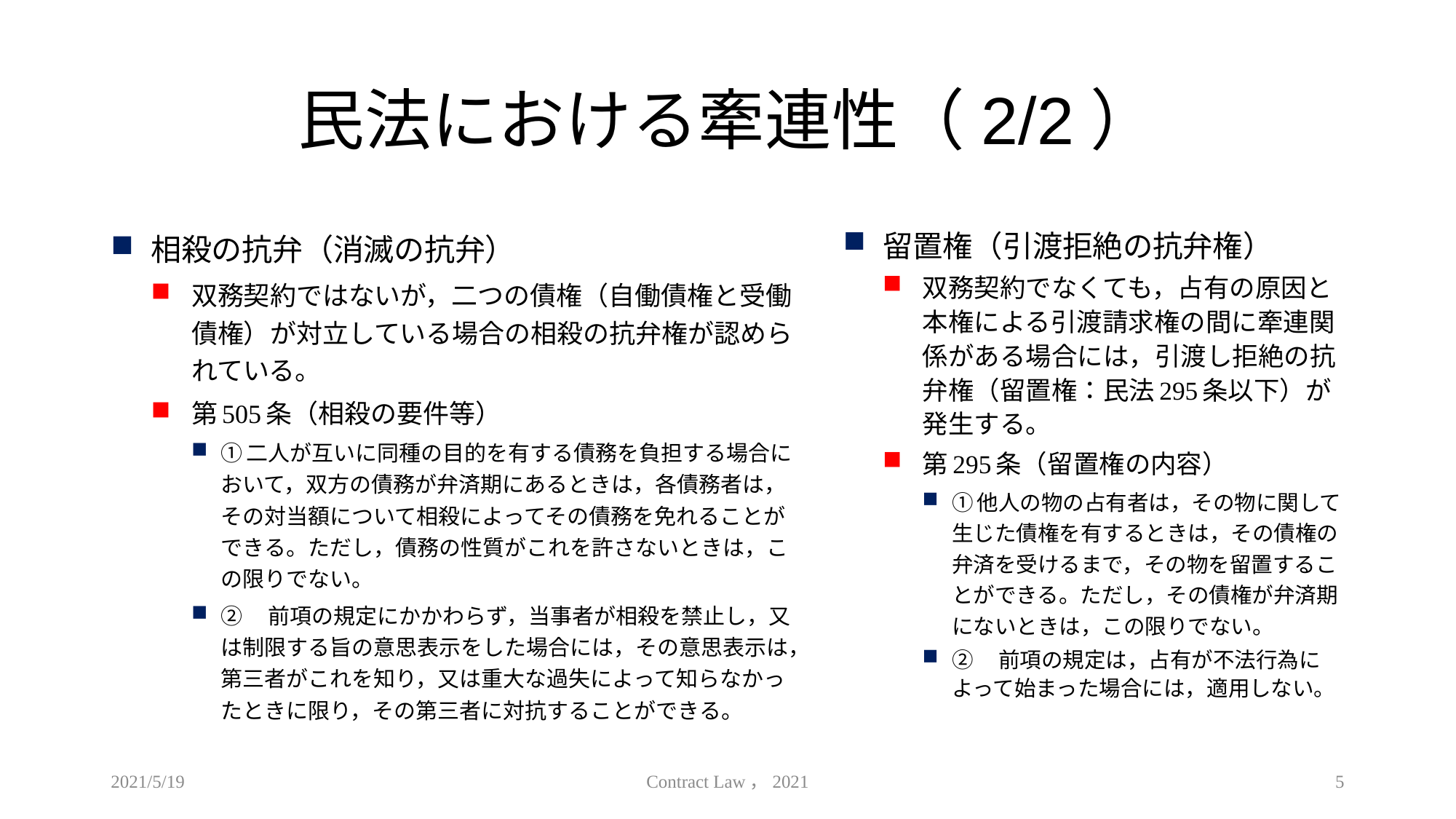

# 民法における牽連性（2/2）
相殺の抗弁（消滅の抗弁）
双務契約ではないが，二つの債権（自働債権と受働債権）が対立している場合の相殺の抗弁権が認められている。
第505条（相殺の要件等）
①二人が互いに同種の目的を有する債務を負担する場合において，双方の債務が弁済期にあるときは，各債務者は，その対当額について相殺によってその債務を免れることができる。ただし，債務の性質がこれを許さないときは，この限りでない。
②　前項の規定にかかわらず，当事者が相殺を禁止し，又は制限する旨の意思表示をした場合には，その意思表示は，第三者がこれを知り，又は重大な過失によって知らなかったときに限り，その第三者に対抗することができる。
留置権（引渡拒絶の抗弁権）
双務契約でなくても，占有の原因と本権による引渡請求権の間に牽連関係がある場合には，引渡し拒絶の抗弁権（留置権：民法295条以下）が発生する。
第295条（留置権の内容）
①他人の物の占有者は，その物に関して生じた債権を有するときは，その債権の弁済を受けるまで，その物を留置することができる。ただし，その債権が弁済期にないときは，この限りでない。
②　前項の規定は，占有が不法行為によって始まった場合には，適用しない。
2021/5/19
Contract Law，2021
5